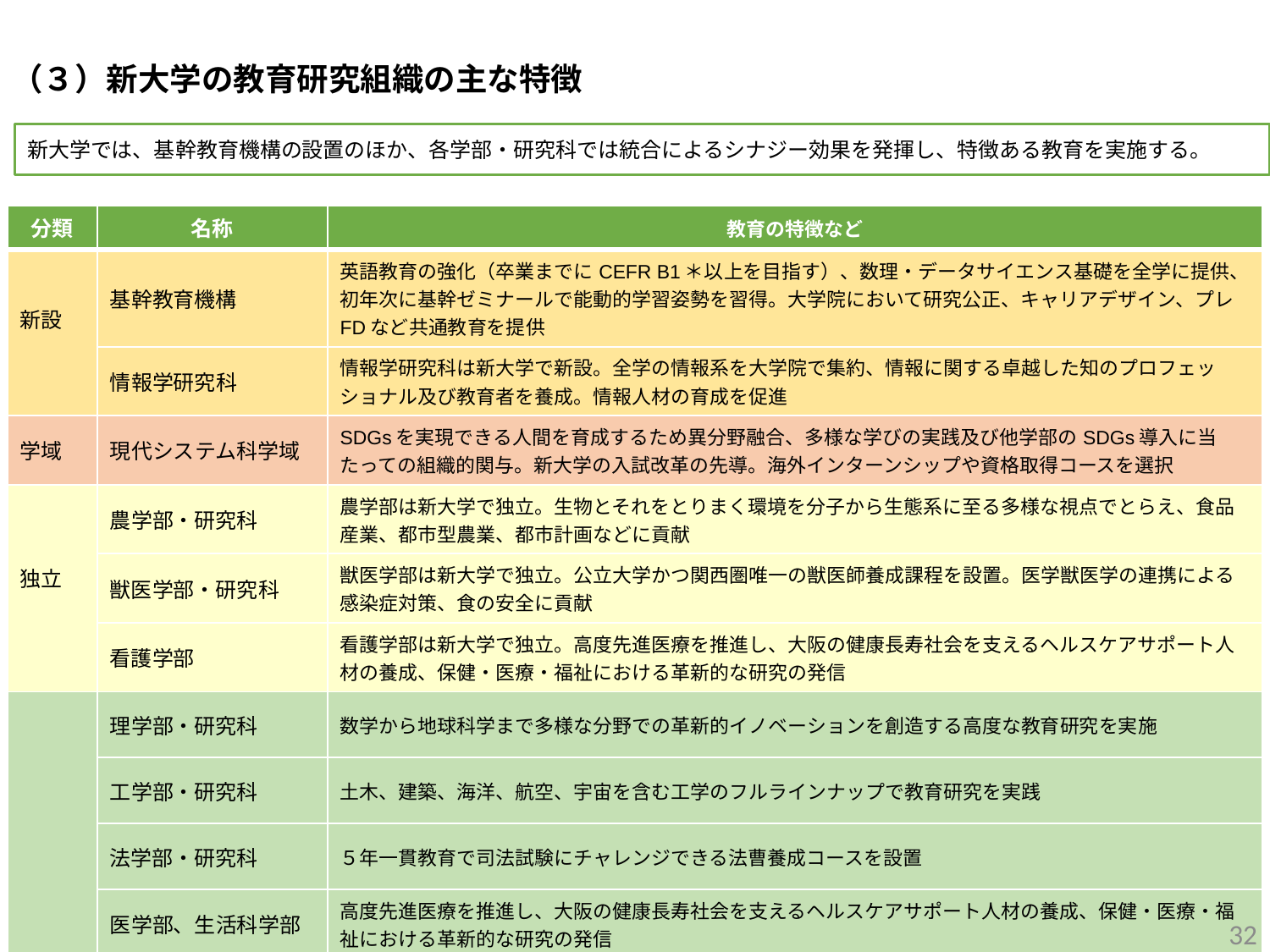

（３）新大学の教育研究組織の主な特徴
新大学では、基幹教育機構の設置のほか、各学部・研究科では統合によるシナジー効果を発揮し、特徴ある教育を実施する。
| 分類 | 名称 | 教育の特徴など |
| --- | --- | --- |
| 新設 | 基幹教育機構 | 英語教育の強化（卒業までにCEFR B1＊以上を目指す）、数理・データサイエンス基礎を全学に提供、初年次に基幹ゼミナールで能動的学習姿勢を習得。大学院において研究公正、キャリアデザイン、プレFDなど共通教育を提供 |
|  | 情報学研究科 | 情報学研究科は新大学で新設。全学の情報系を大学院で集約、情報に関する卓越した知のプロフェッショナル及び教育者を養成。情報人材の育成を促進 |
| 学域 | 現代システム科学域 | SDGsを実現できる人間を育成するため異分野融合、多様な学びの実践及び他学部のSDGs導入に当たっての組織的関与。新大学の入試改革の先導。海外インターンシップや資格取得コースを選択 |
| 独立 | 農学部・研究科 | 農学部は新大学で独立。生物とそれをとりまく環境を分子から生態系に至る多様な視点でとらえ、食品産業、都市型農業、都市計画などに貢献 |
|  | 獣医学部・研究科 | 獣医学部は新大学で独立。公立大学かつ関西圏唯一の獣医師養成課程を設置。医学獣医学の連携による感染症対策、食の安全に貢献 |
|  | 看護学部 | 看護学部は新大学で独立。高度先進医療を推進し、大阪の健康長寿社会を支えるヘルスケアサポート人材の養成、保健・医療・福祉における革新的な研究の発信 |
|  | 理学部・研究科 | 数学から地球科学まで多様な分野での革新的イノベーションを創造する高度な教育研究を実施 |
|  | 工学部・研究科 | 土木、建築、海洋、航空、宇宙を含む工学のフルラインナップで教育研究を実践 |
|  | 法学部・研究科 | ５年一貫教育で司法試験にチャレンジできる法曹養成コースを設置 |
|  | 医学部、生活科学部 | 高度先進医療を推進し、大阪の健康長寿社会を支えるヘルスケアサポート人材の養成、保健・医療・福祉における革新的な研究の発信 |
32